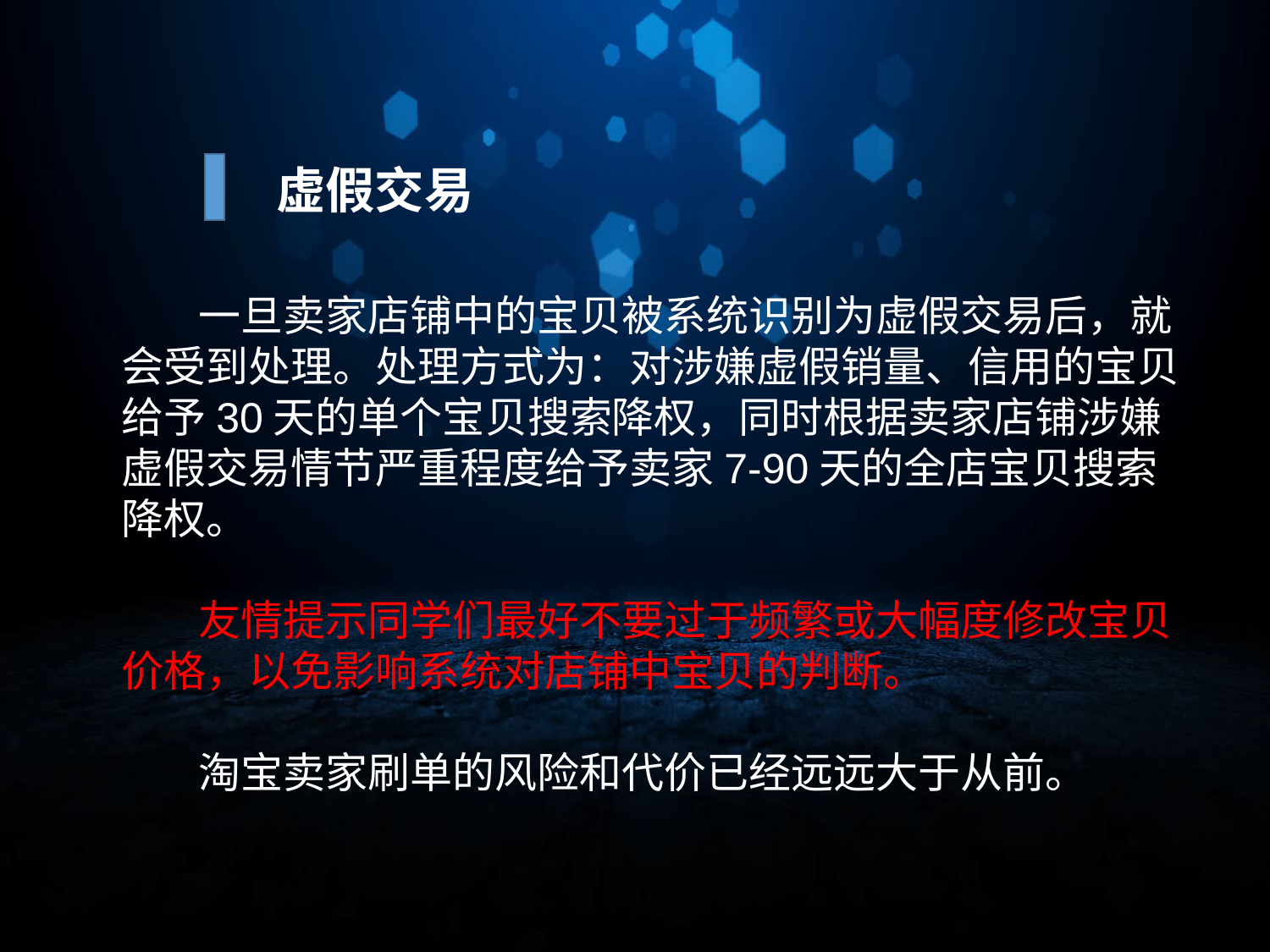

虚假交易

       一旦卖家店铺中的宝贝被系统识别为虚假交易后，就会受到处理。处理方式为：对涉嫌虚假销量、信用的宝贝给予30天的单个宝贝搜索降权，同时根据卖家店铺涉嫌虚假交易情节严重程度给予卖家7-90天的全店宝贝搜索降权。

       友情提示同学们最好不要过于频繁或大幅度修改宝贝价格，以免影响系统对店铺中宝贝的判断。

       淘宝卖家刷单的风险和代价已经远远大于从前。